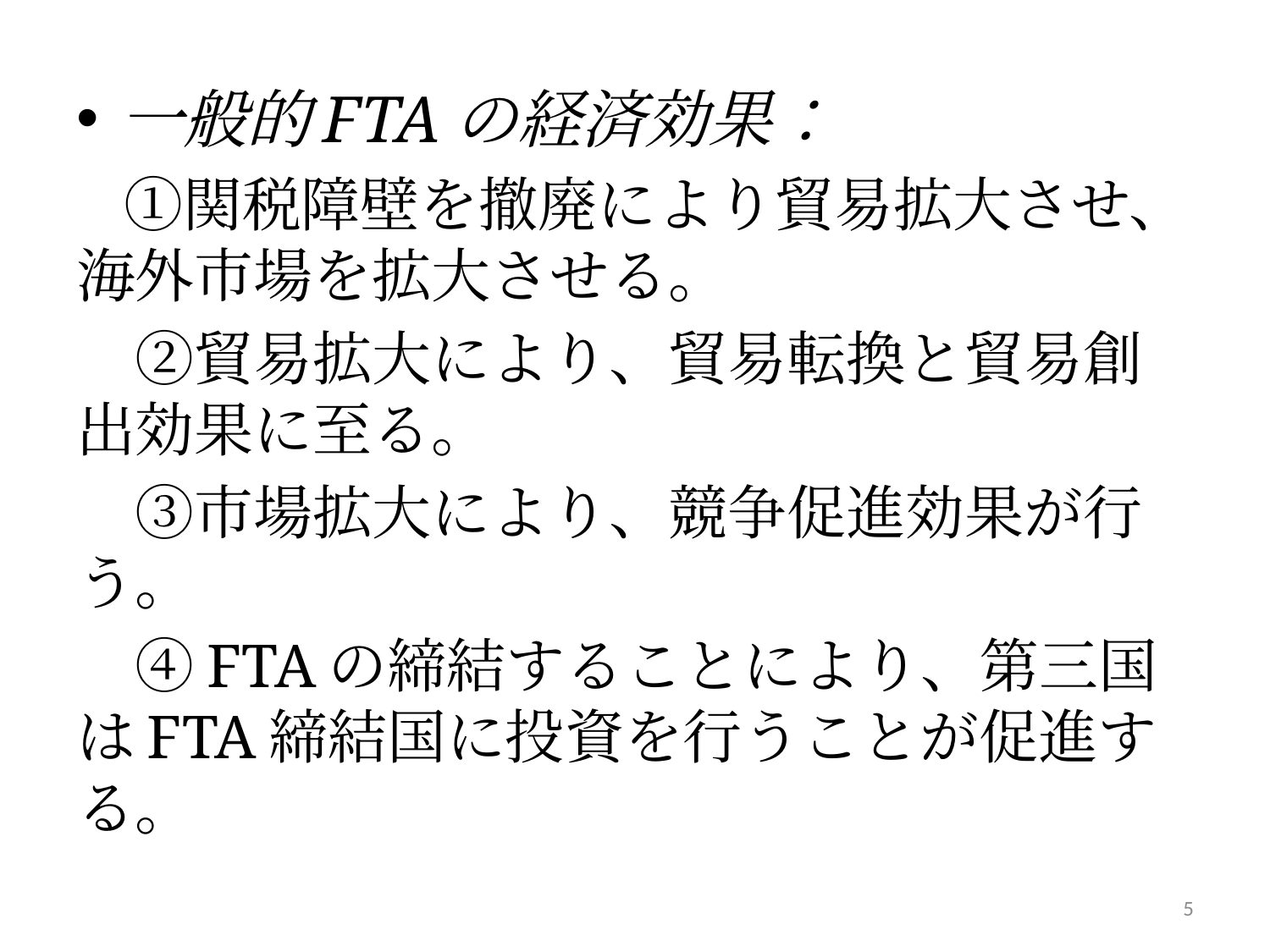

#
一般的FTAの経済効果：
　①関税障壁を撤廃により貿易拡大させ、海外市場を拡大させる。
　②貿易拡大により、貿易転換と貿易創出効果に至る。
　③市場拡大により、競争促進効果が行う。
　④FTAの締結することにより、第三国はFTA締結国に投資を行うことが促進する。
5